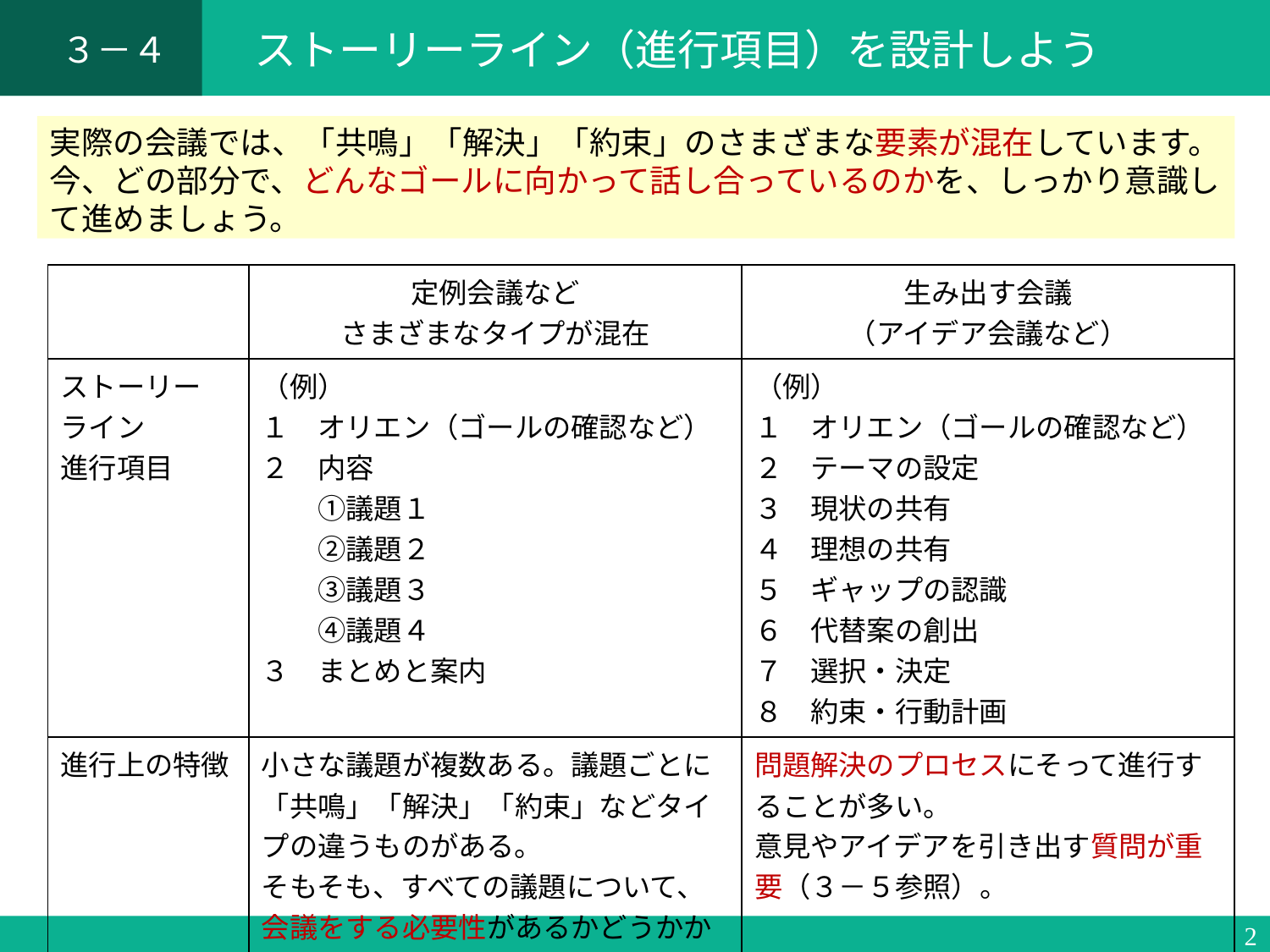

３－４
# ストーリーライン（進行項目）を設計しよう
実際の会議では、「共鳴」「解決」「約束」のさまざまな要素が混在しています。
今、どの部分で、どんなゴールに向かって話し合っているのかを、しっかり意識して進めましょう。
|  | 定例会議など さまざまなタイプが混在 | 生み出す会議 （アイデア会議など） |
| --- | --- | --- |
| ストーリー ライン 進行項目 | （例） １　オリエン（ゴールの確認など） ２　内容 　　①議題１ 　　②議題２ 　　③議題３ 　　④議題４ ３　まとめと案内 | （例） １　オリエン（ゴールの確認など） ２　テーマの設定 ３　現状の共有 ４　理想の共有 ５　ギャップの認識 ６　代替案の創出 ７　選択・決定 ８　約束・行動計画 |
| 進行上の特徴 | 小さな議題が複数ある。議題ごとに「共鳴」「解決」「約束」などタイプの違うものがある。 そもそも、すべての議題について、会議をする必要性があるかどうかから見直すとよい。 | 問題解決のプロセスにそって進行することが多い。 意見やアイデアを引き出す質問が重要（３－５参照）。 |
21